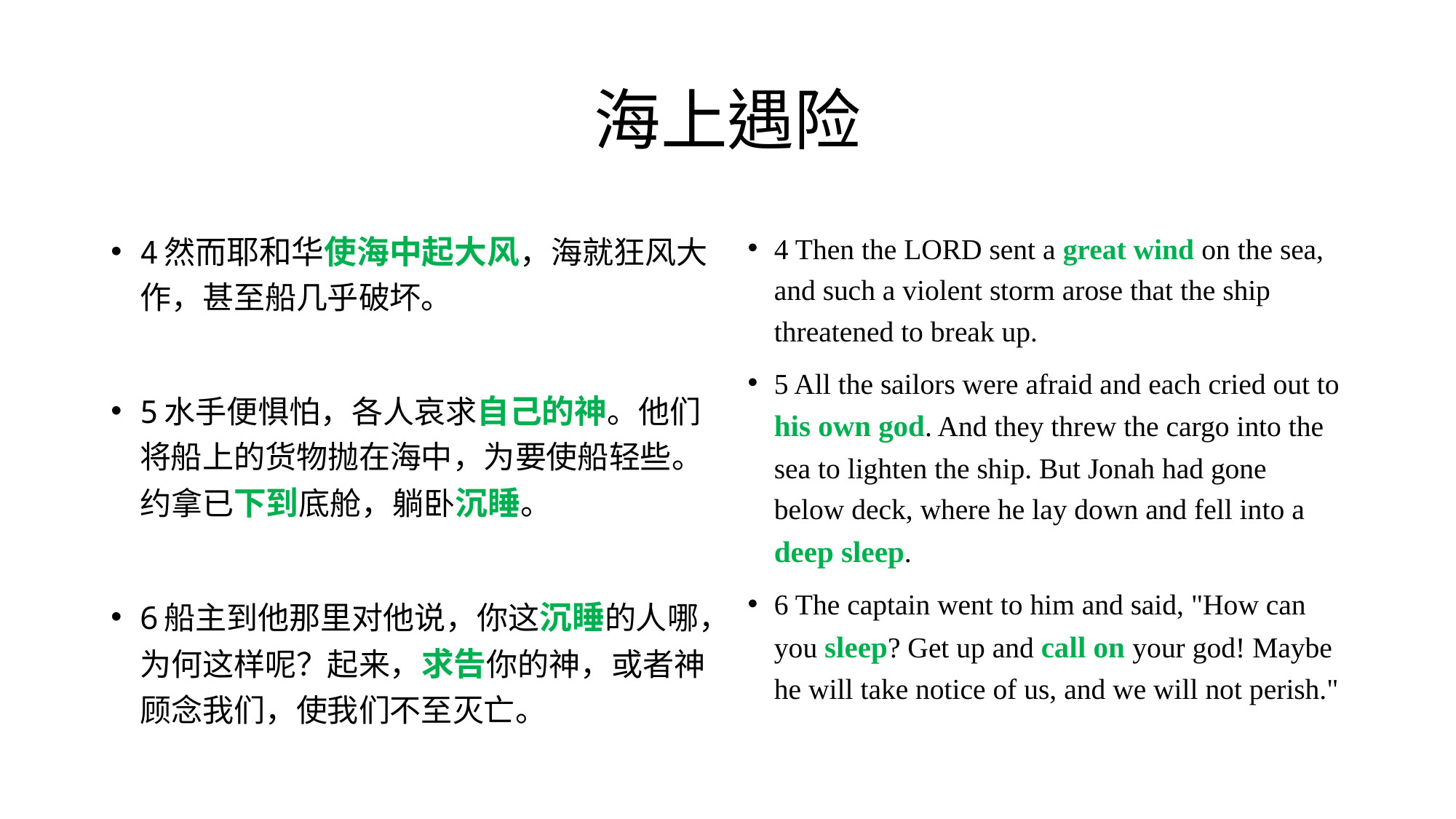

# 海上遇险
4然而耶和华使海中起大风，海就狂风大作，甚至船几乎破坏。

5水手便惧怕，各人哀求自己的神。他们将船上的货物抛在海中，为要使船轻些。约拿已下到底舱，躺卧沉睡。

6船主到他那里对他说，你这沉睡的人哪，为何这样呢？起来，求告你的神，或者神顾念我们，使我们不至灭亡。
4 Then the LORD sent a great wind on the sea, and such a violent storm arose that the ship threatened to break up.
5 All the sailors were afraid and each cried out to his own god. And they threw the cargo into the sea to lighten the ship. But Jonah had gone below deck, where he lay down and fell into a deep sleep.
6 The captain went to him and said, "How can you sleep? Get up and call on your god! Maybe he will take notice of us, and we will not perish."